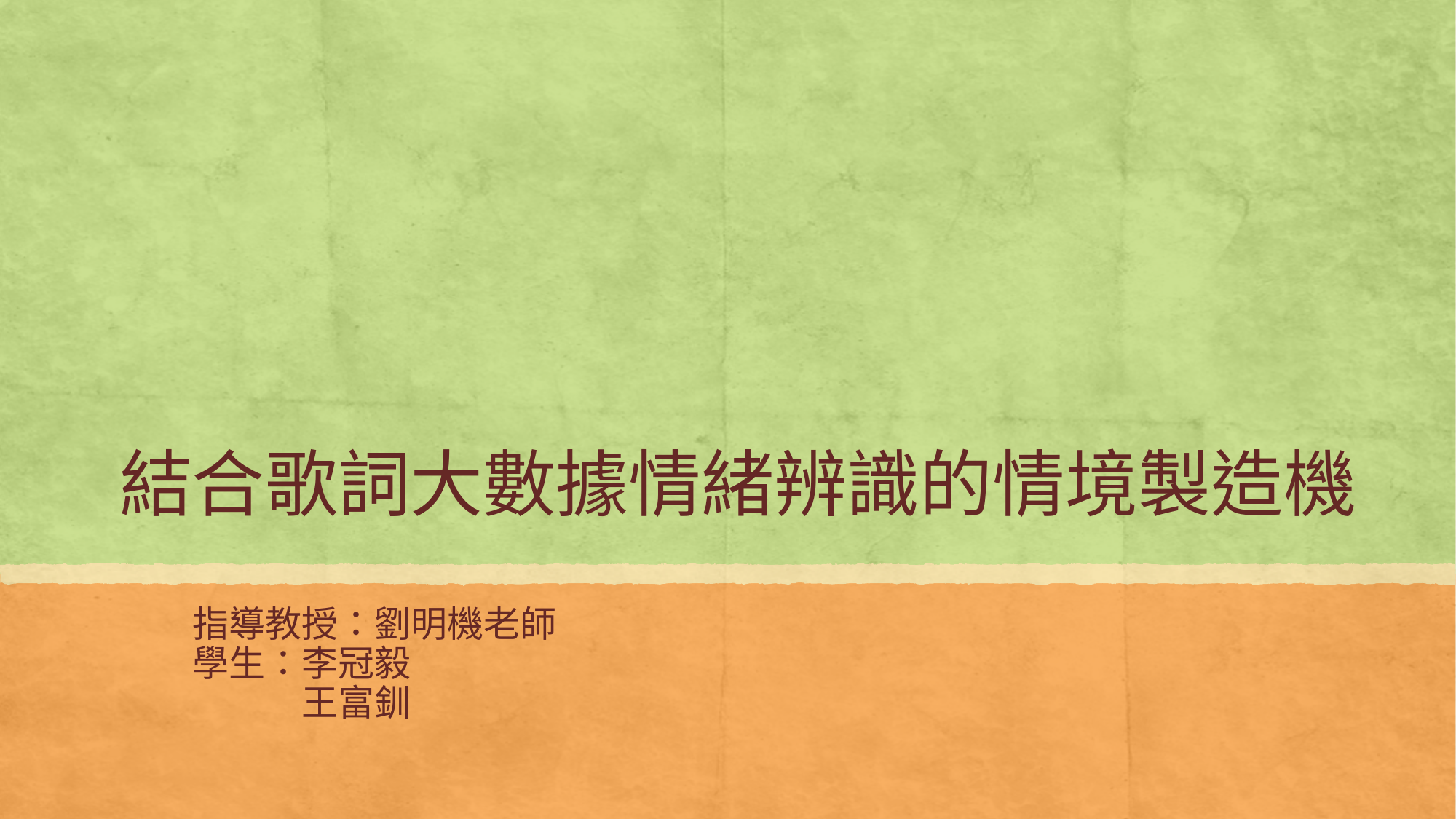

# 結合歌詞大數據情緒辨識的情境製造機
指導教授：劉明機老師
學生：李冠毅
	王富釧